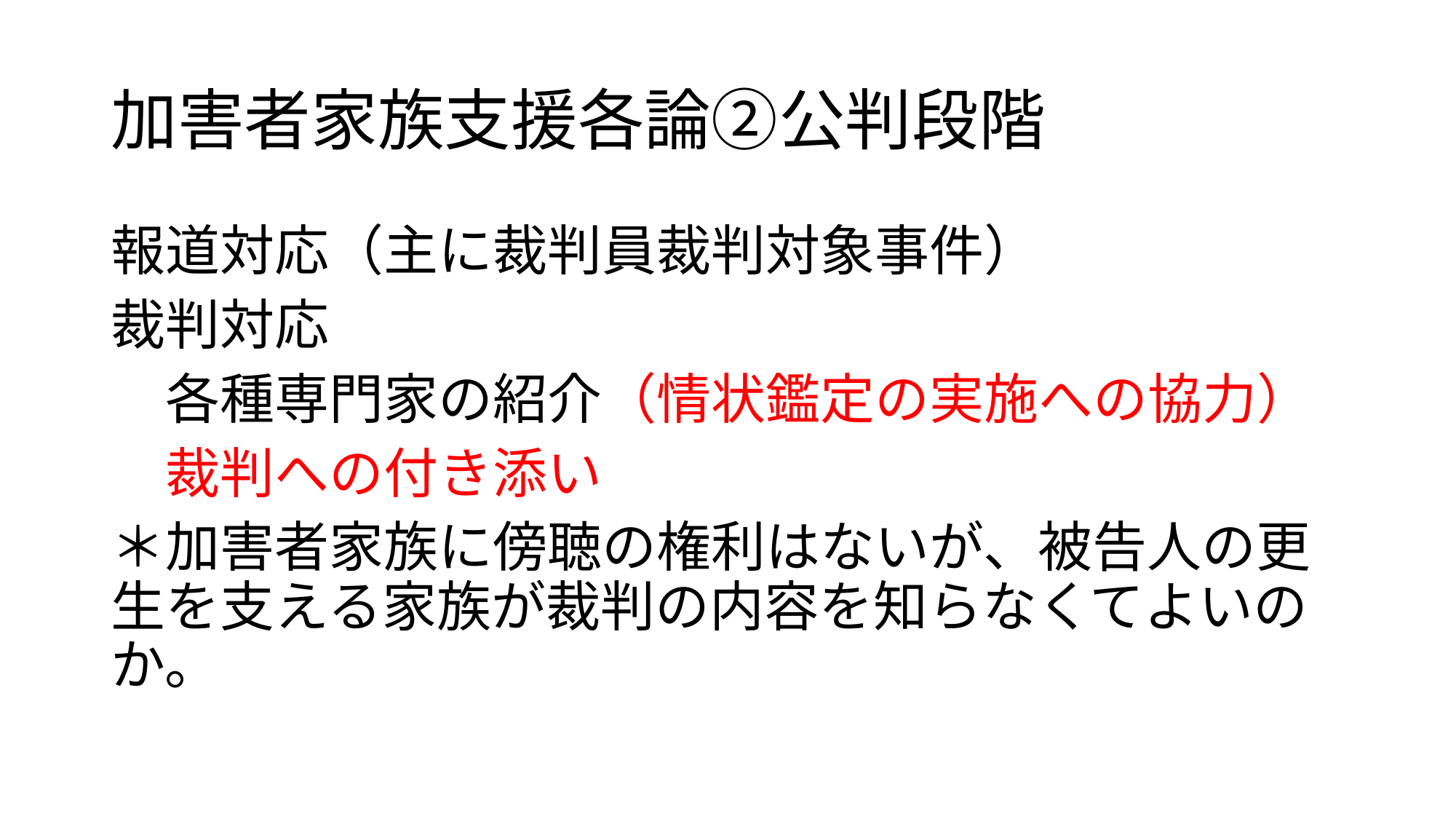

# 加害者家族支援各論②公判段階
報道対応（主に裁判員裁判対象事件）
裁判対応
　各種専門家の紹介（情状鑑定の実施への協力）
　裁判への付き添い
＊加害者家族に傍聴の権利はないが、被告人の更生を支える家族が裁判の内容を知らなくてよいのか。